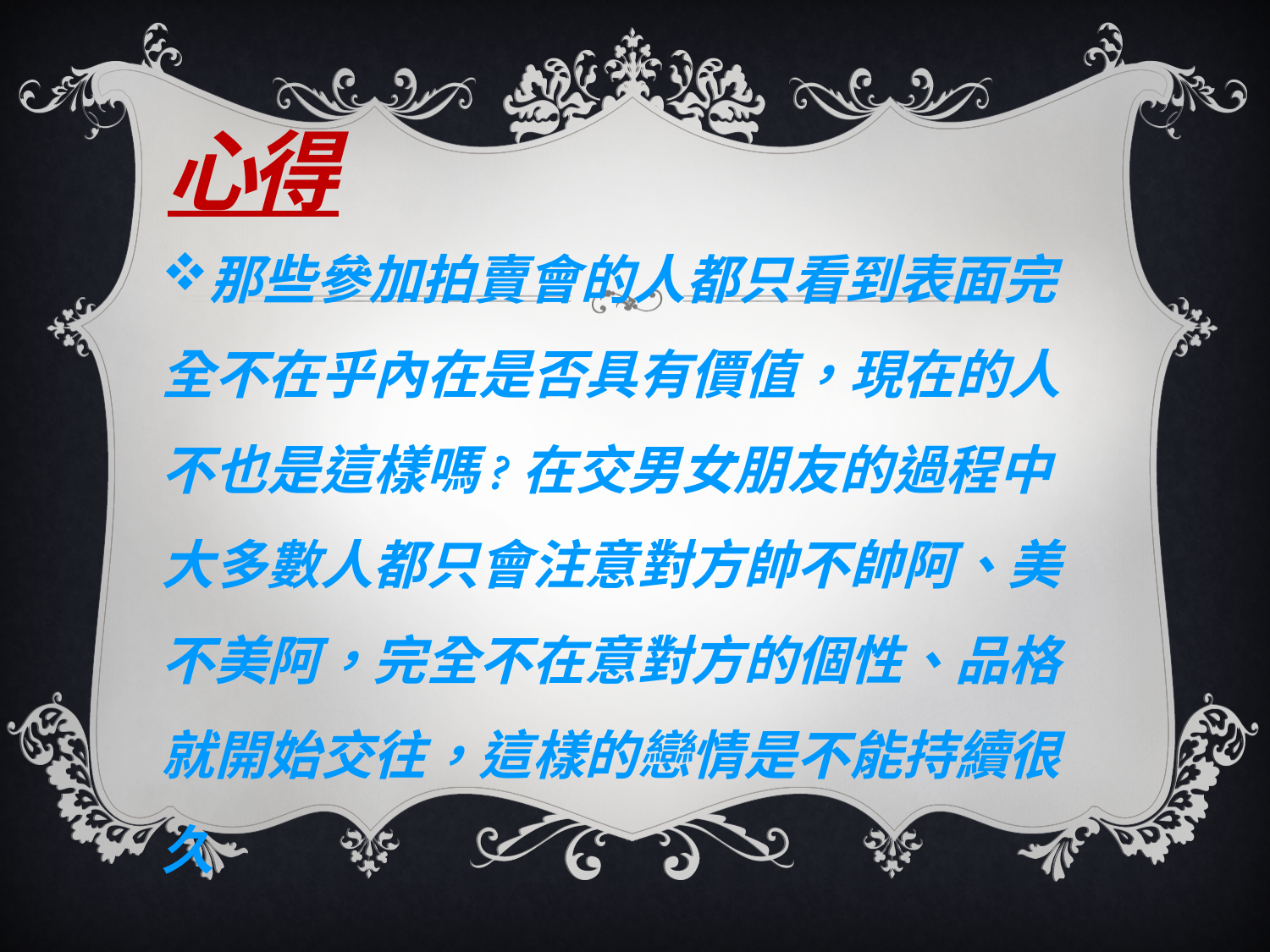

# 心得
那些參加拍賣會的人都只看到表面完全不在乎內在是否具有價值，現在的人不也是這樣嗎?在交男女朋友的過程中大多數人都只會注意對方帥不帥阿、美不美阿，完全不在意對方的個性、品格就開始交往，這樣的戀情是不能持續很久